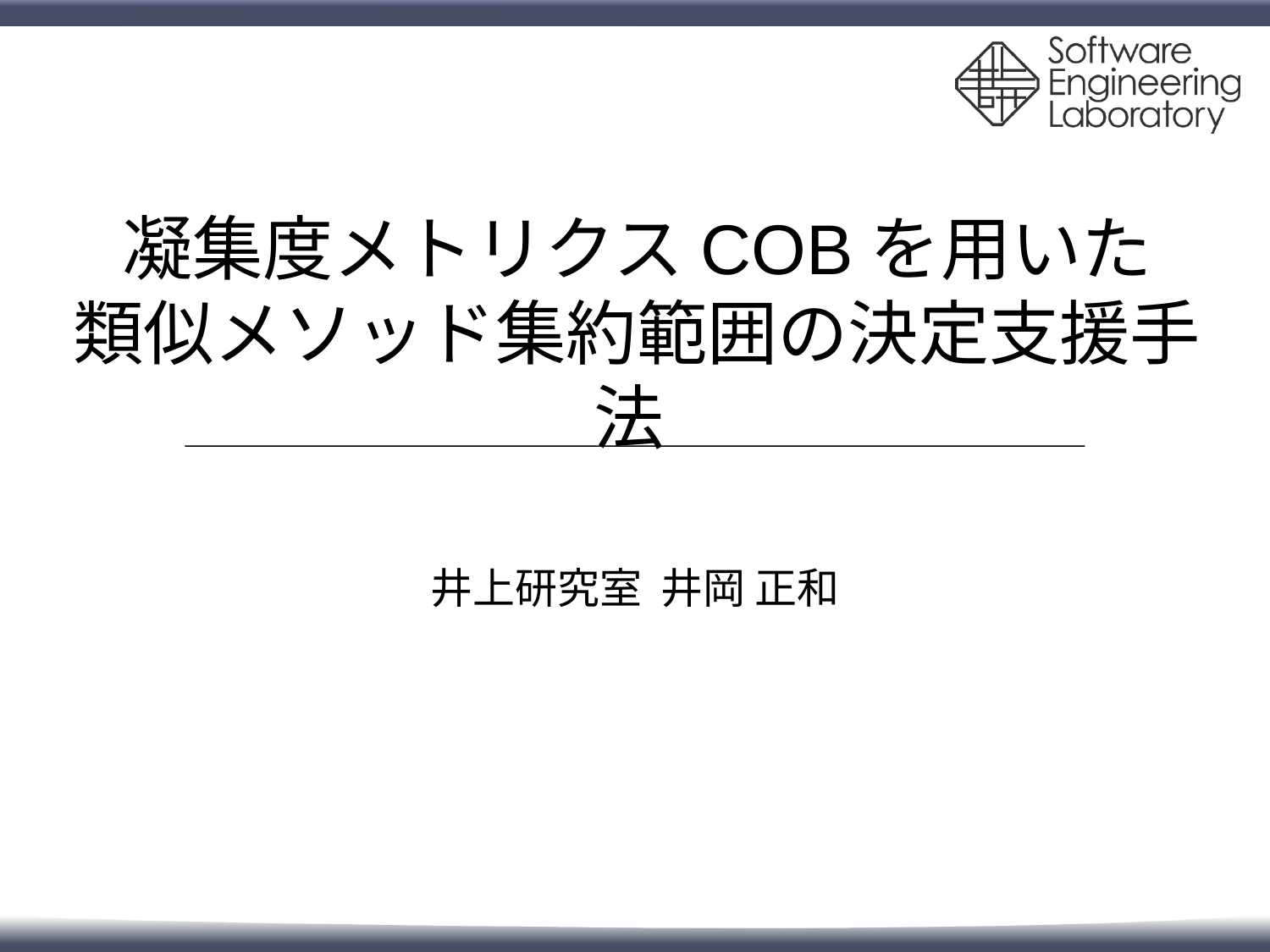

# 凝集度メトリクスCOBを用いた 類似メソッド集約範囲の決定支援手法

井上研究室  井岡 正和